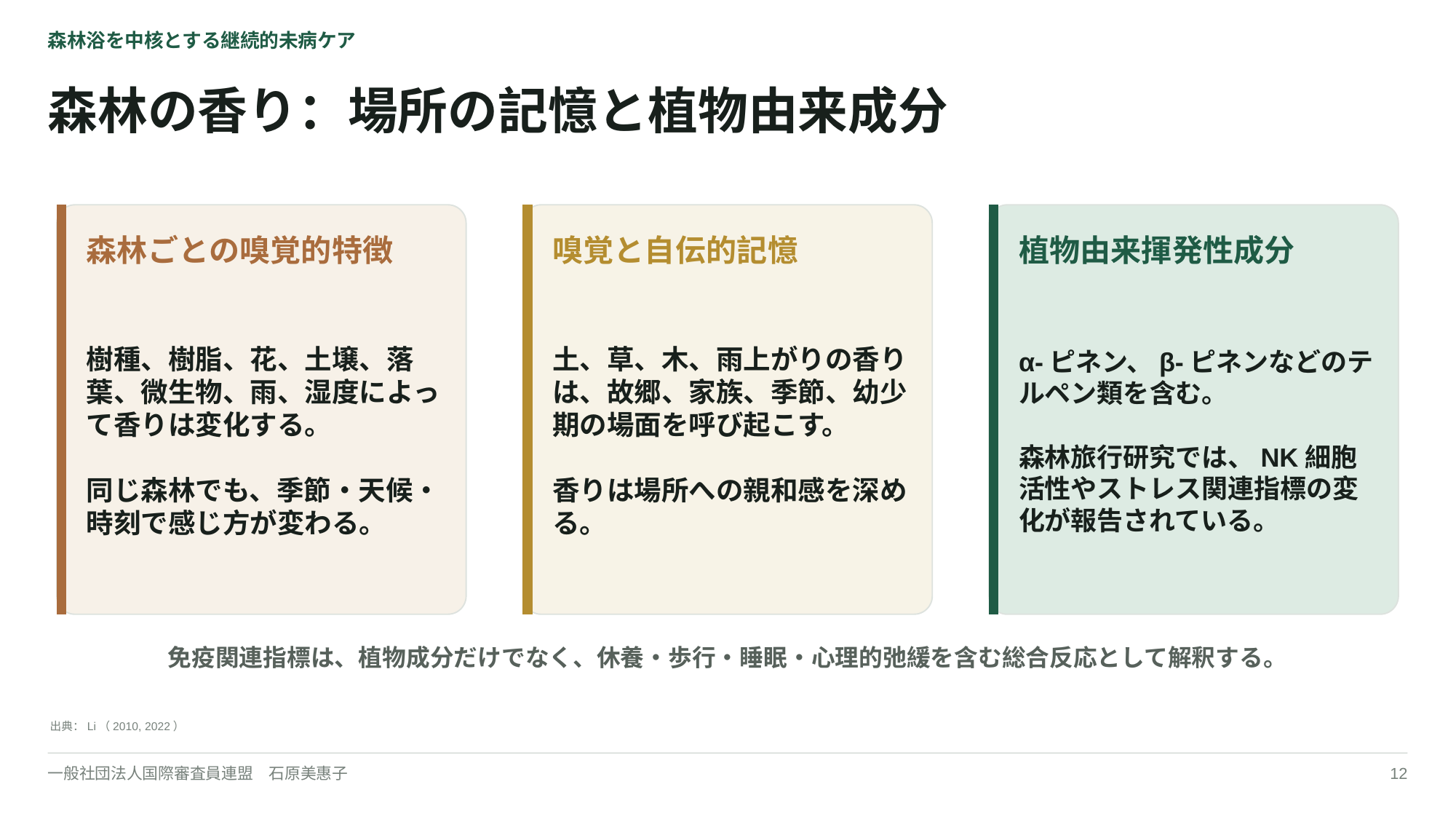

森林浴を中核とする継続的未病ケア
森林の香り：場所の記憶と植物由来成分

森林ごとの嗅覚的特徴
嗅覚と自伝的記憶
植物由来揮発性成分
樹種、樹脂、花、土壌、落葉、微生物、雨、湿度によって香りは変化する。

同じ森林でも、季節・天候・時刻で感じ方が変わる。
土、草、木、雨上がりの香りは、故郷、家族、季節、幼少期の場面を呼び起こす。

香りは場所への親和感を深める。
α-ピネン、β-ピネンなどのテルペン類を含む。

森林旅行研究では、NK細胞活性やストレス関連指標の変化が報告されている。
免疫関連指標は、植物成分だけでなく、休養・歩行・睡眠・心理的弛緩を含む総合反応として解釈する。
出典：Li（2010, 2022）

一般社団法人国際審査員連盟　石原美惠子
12